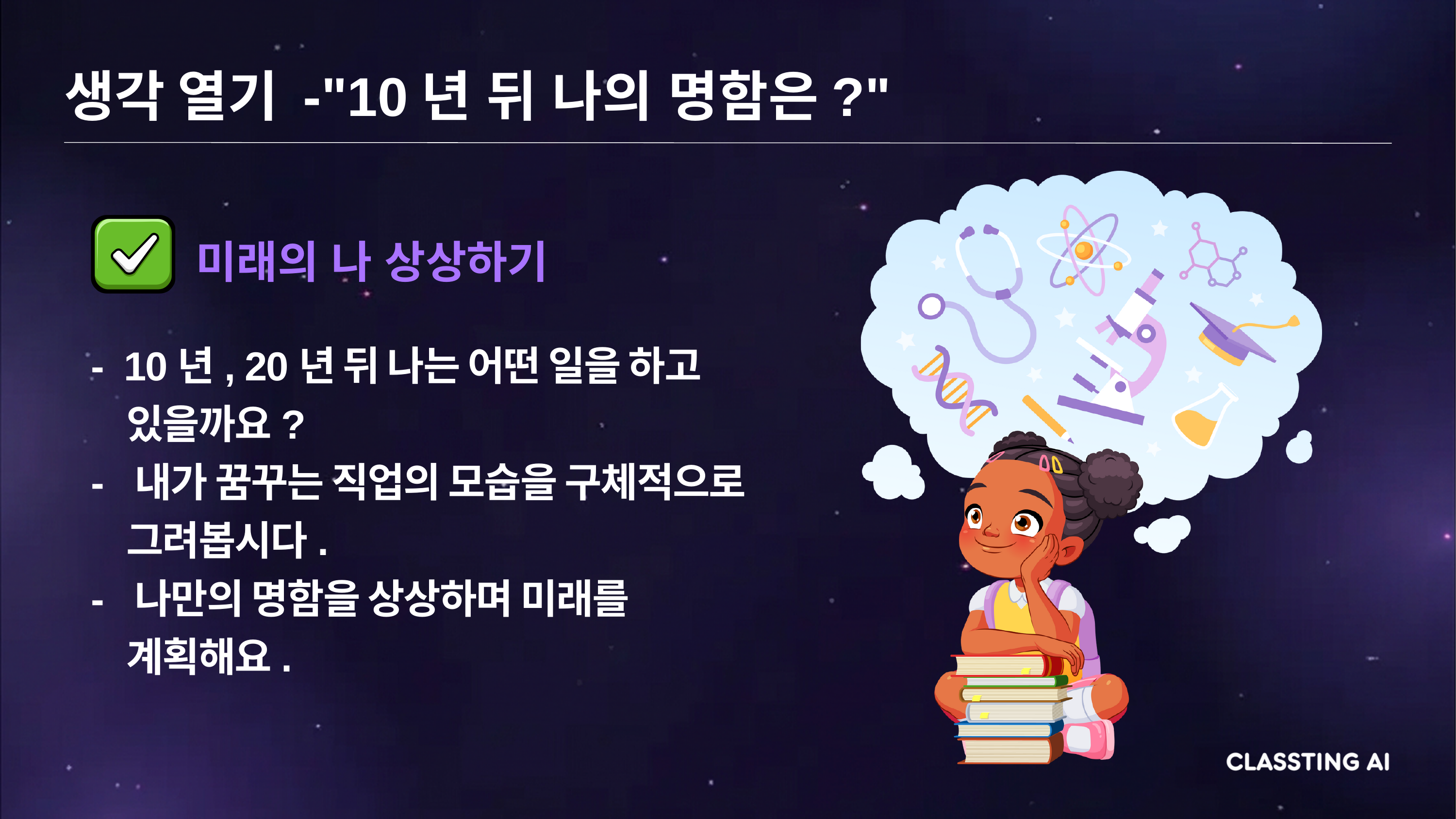

생각 열기 -"10년 뒤 나의 명함은?"

미래의 나 상상하기
-  10년, 20년 뒤 나는 어떤 일을 하고
   있을까요?
-  내가 꿈꾸는 직업의 모습을 구체적으로
   그려봅시다.
-  나만의 명함을 상상하며 미래를
   계획해요.